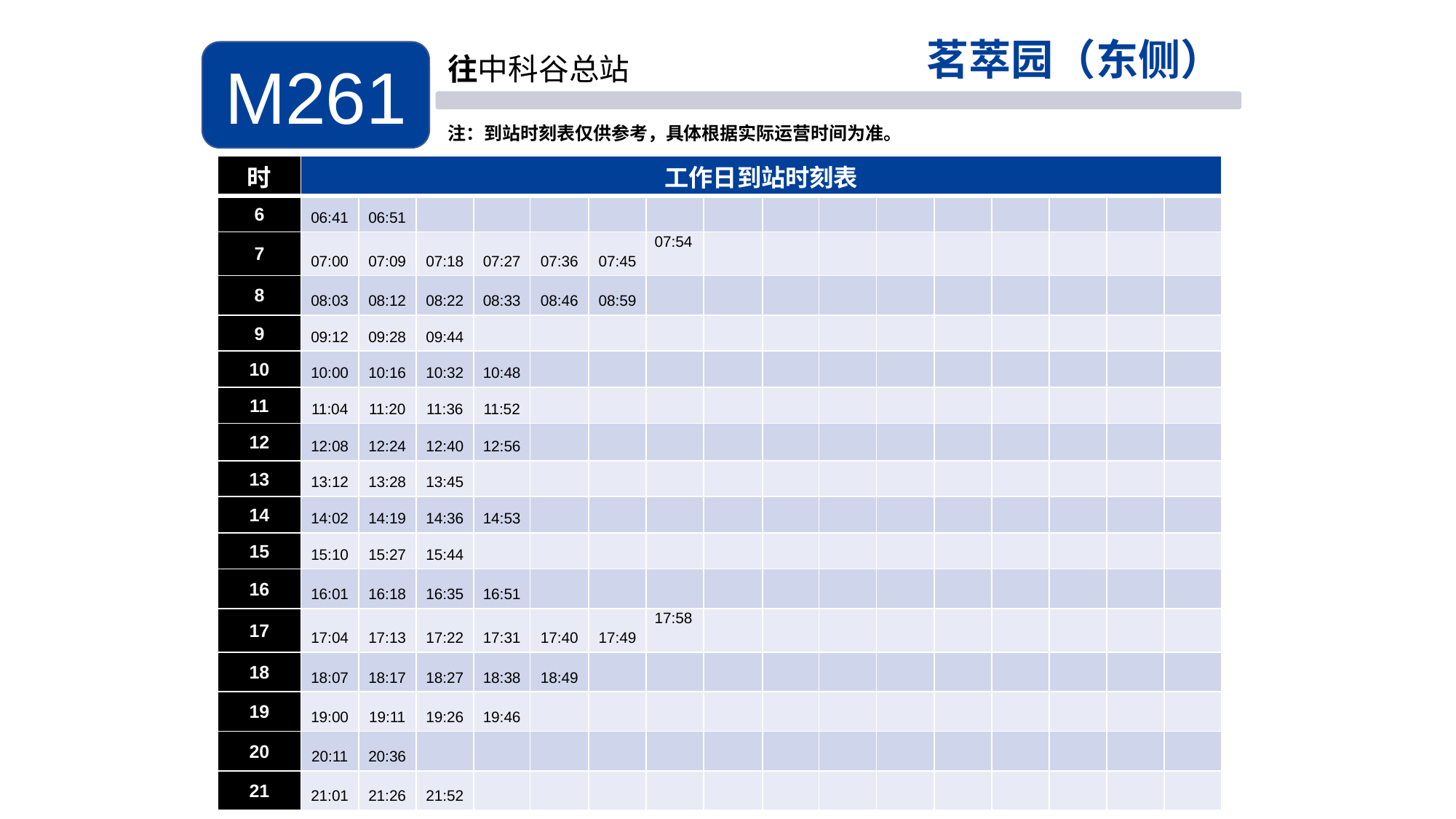

茗萃园（东侧）
M261
往中科谷总站

注：到站时刻表仅供参考，具体根据实际运营时间为准。
| 时 | 工作日到站时刻表 |  |  |  |  |  |  |  |  |  |  |  |  |  |  |  |
| --- | --- | --- | --- | --- | --- | --- | --- | --- | --- | --- | --- | --- | --- | --- | --- | --- |
| 6 | 06:41 | 06:51 |  |  |  |  |  |  |  |  |  |  |  |  |  |  |
| 7 | 07:00 | 07:09 | 07:18 | 07:27 | 07:36 | 07:45 | 07:54 |  |  |  |  |  |  |  |  |  |
| 8 | 08:03 | 08:12 | 08:22 | 08:33 | 08:46 | 08:59 |  |  |  |  |  |  |  |  |  |  |
| 9 | 09:12 | 09:28 | 09:44 |  |  |  |  |  |  |  |  |  |  |  |  |  |
| 10 | 10:00 | 10:16 | 10:32 | 10:48 |  |  |  |  |  |  |  |  |  |  |  |  |
| 11 | 11:04 | 11:20 | 11:36 | 11:52 |  |  |  |  |  |  |  |  |  |  |  |  |
| 12 | 12:08 | 12:24 | 12:40 | 12:56 |  |  |  |  |  |  |  |  |  |  |  |  |
| 13 | 13:12 | 13:28 | 13:45 |  |  |  |  |  |  |  |  |  |  |  |  |  |
| 14 | 14:02 | 14:19 | 14:36 | 14:53 |  |  |  |  |  |  |  |  |  |  |  |  |
| 15 | 15:10 | 15:27 | 15:44 |  |  |  |  |  |  |  |  |  |  |  |  |  |
| 16 | 16:01 | 16:18 | 16:35 | 16:51 |  |  |  |  |  |  |  |  |  |  |  |  |
| 17 | 17:04 | 17:13 | 17:22 | 17:31 | 17:40 | 17:49 | 17:58 |  |  |  |  |  |  |  |  |  |
| 18 | 18:07 | 18:17 | 18:27 | 18:38 | 18:49 |  |  |  |  |  |  |  |  |  |  |  |
| 19 | 19:00 | 19:11 | 19:26 | 19:46 |  |  |  |  |  |  |  |  |  |  |  |  |
| 20 | 20:11 | 20:36 |  |  |  |  |  |  |  |  |  |  |  |  |  |  |
| 21 | 21:01 | 21:26 | 21:52 |  |  |  |  |  |  |  |  |  |  |  |  |  |